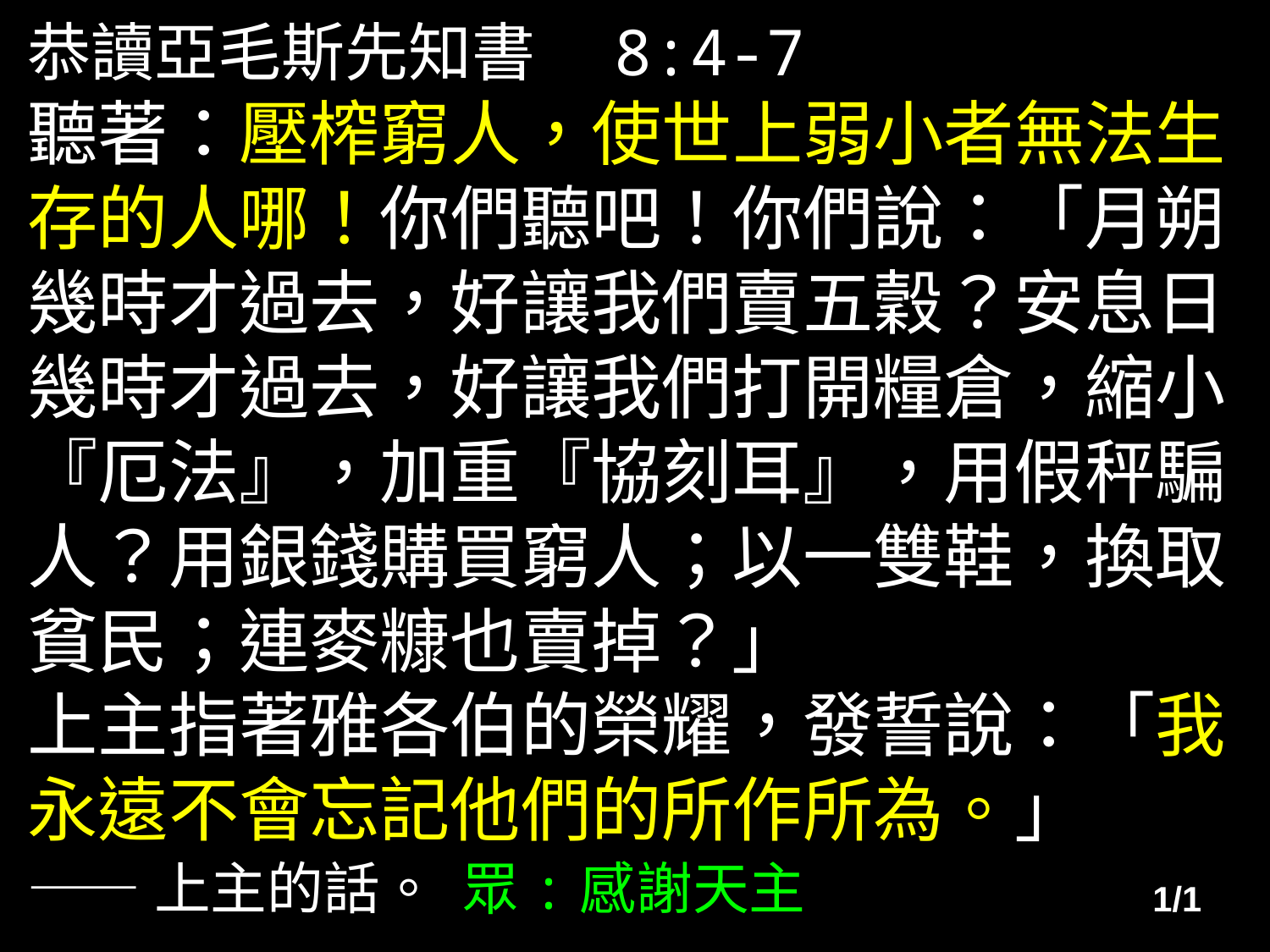

恭讀亞毛斯先知書　8:4-7
聽著：壓榨窮人，使世上弱小者無法生存的人哪！你們聽吧！你們說：「月朔幾時才過去，好讓我們賣五穀？安息日幾時才過去，好讓我們打開糧倉，縮小『厄法』，加重『協刻耳』，用假秤騙人？用銀錢購買窮人；以一雙鞋，換取貧民；連麥糠也賣掉？」
上主指著雅各伯的榮耀，發誓說：「我永遠不會忘記他們的所作所為。」
——上主的話。  眾:感謝天主

1/1